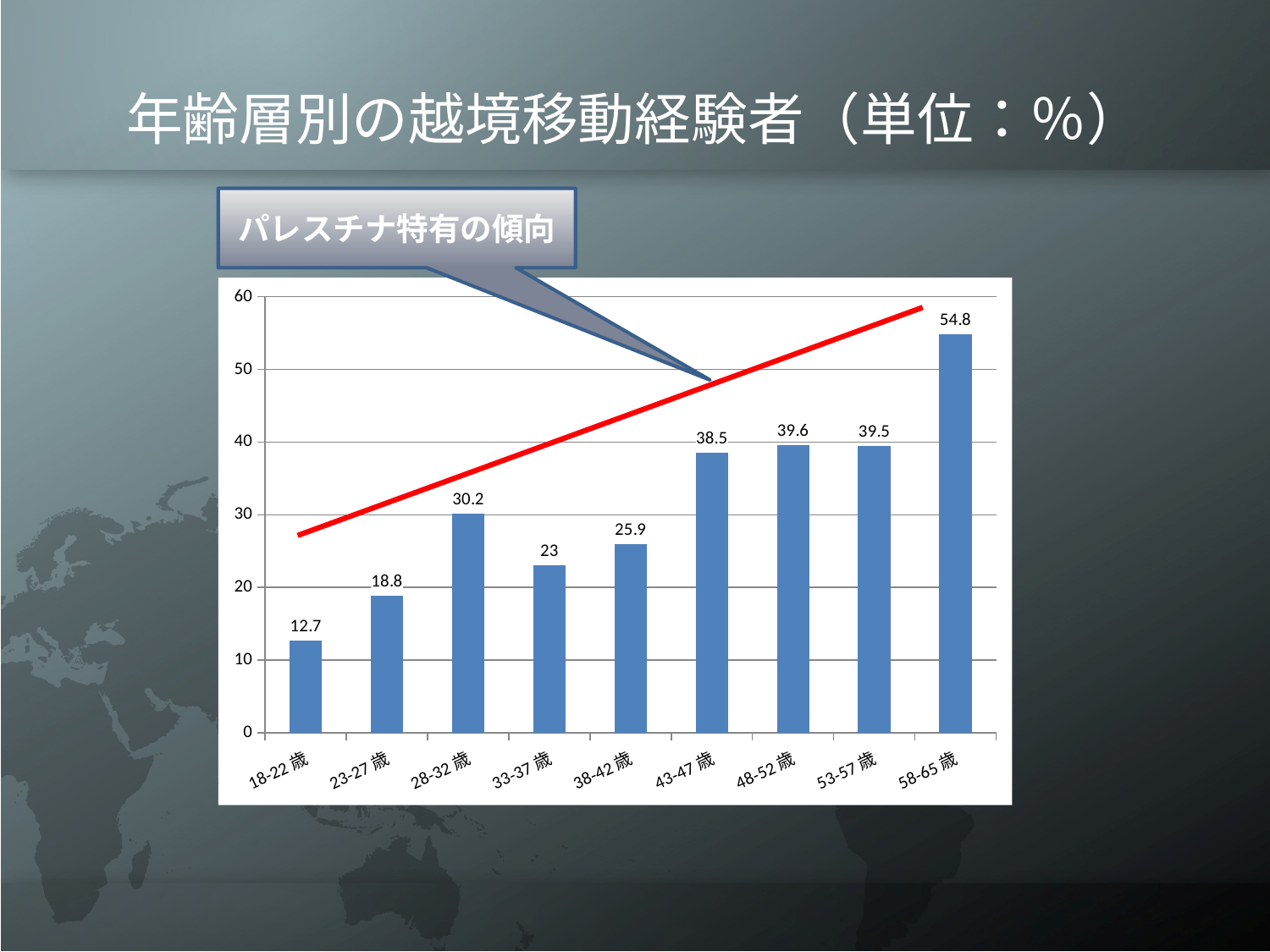

# 年齢層別の越境移動経験者（単位：％）
パレスチナ特有の傾向

### Chart

| Category |  |
|---|---|
| 18-22歳 | 12.7 |
| 23-27歳 | 18.8 |
| 28-32歳 | 30.2 |
| 33-37歳 | 23.0 |
| 38-42歳 | 25.9 |
| 43-47歳 | 38.5 |
| 48-52歳 | 39.6 |
| 53-57歳 | 39.5 |
| 58-65歳 | 54.8 |